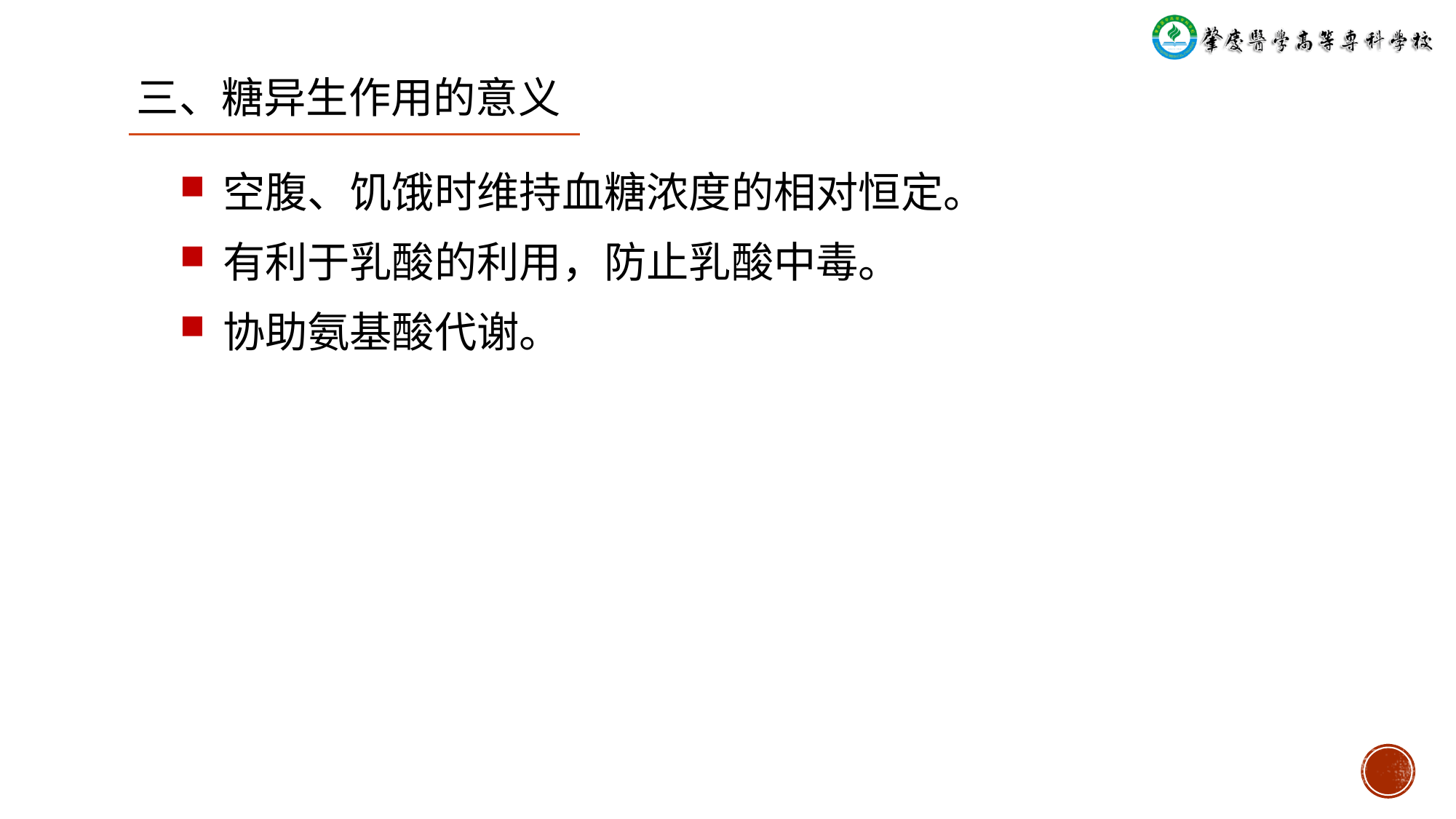

三、糖异生作用的意义
空腹、饥饿时维持血糖浓度的相对恒定。
有利于乳酸的利用，防止乳酸中毒。
协助氨基酸代谢。